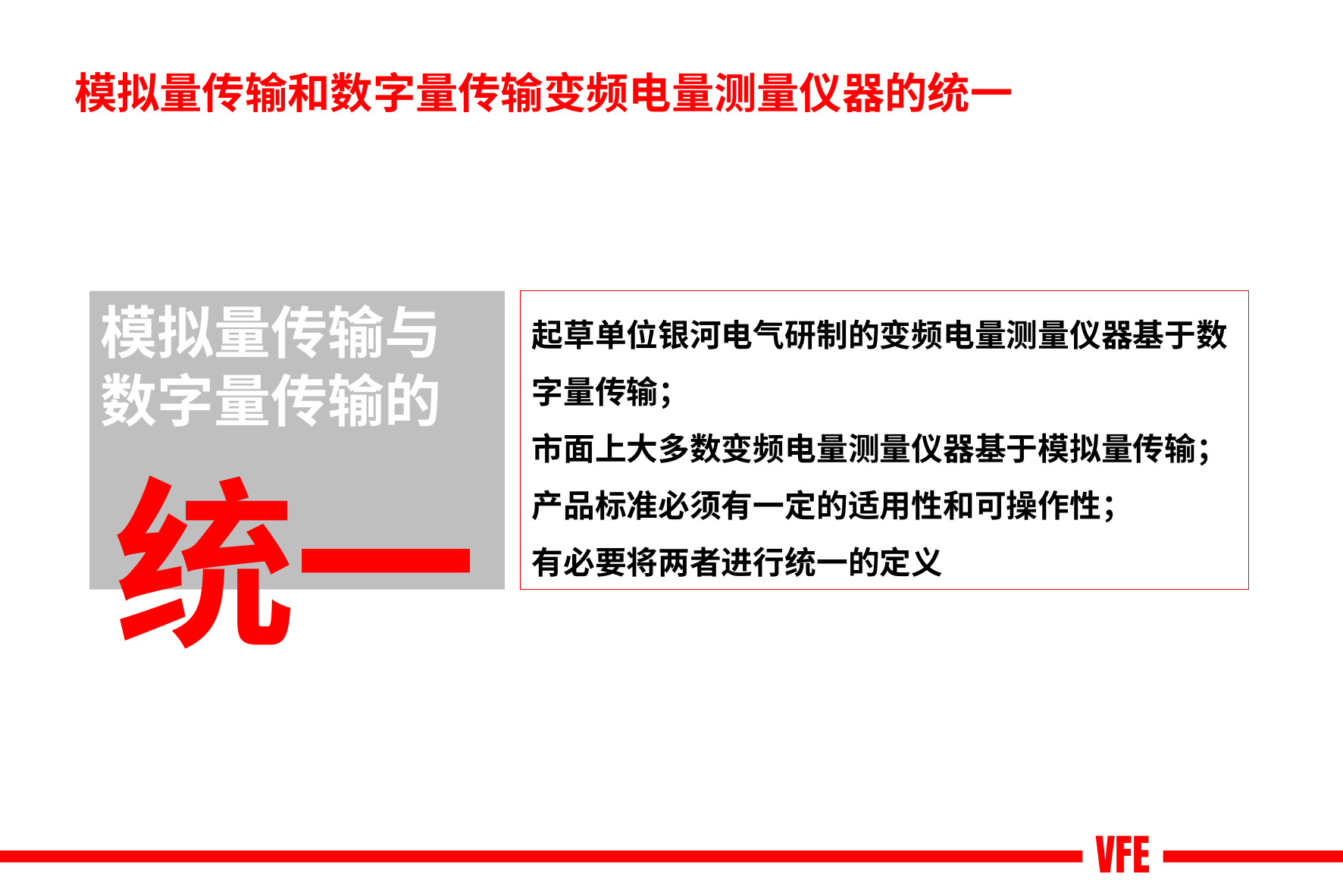

# 模拟量传输和数字量传输变频电量测量仪器的统一
模拟量传输与
数字量传输的
起草单位银河电气研制的变频电量测量仪器基于数字量传输；
市面上大多数变频电量测量仪器基于模拟量传输；
产品标准必须有一定的适用性和可操作性；
有必要将两者进行统一的定义

统一